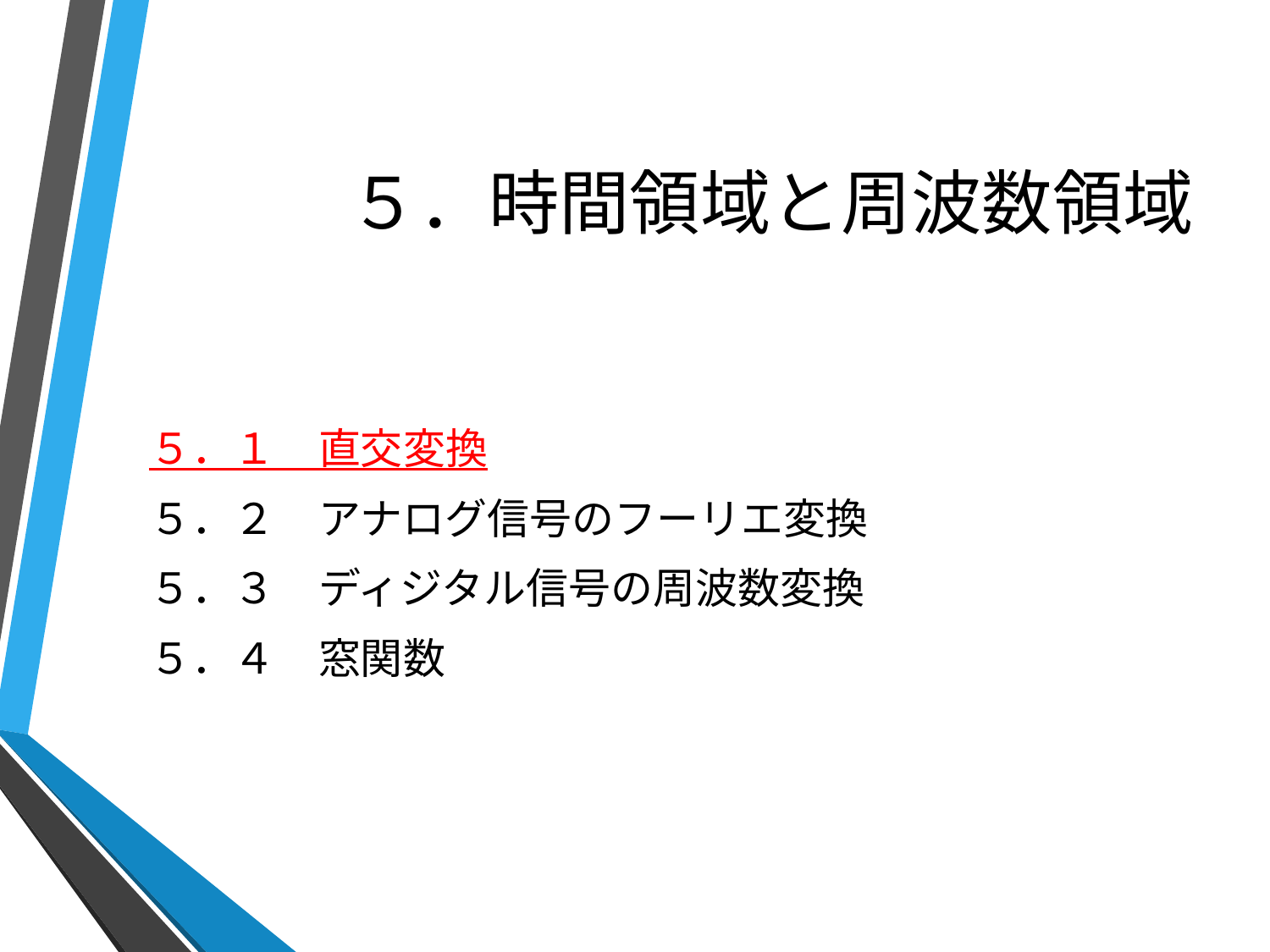

# ５．時間領域と周波数領域
５．１　直交変換
５．２　アナログ信号のフーリエ変換
５．３　ディジタル信号の周波数変換
５．４　窓関数